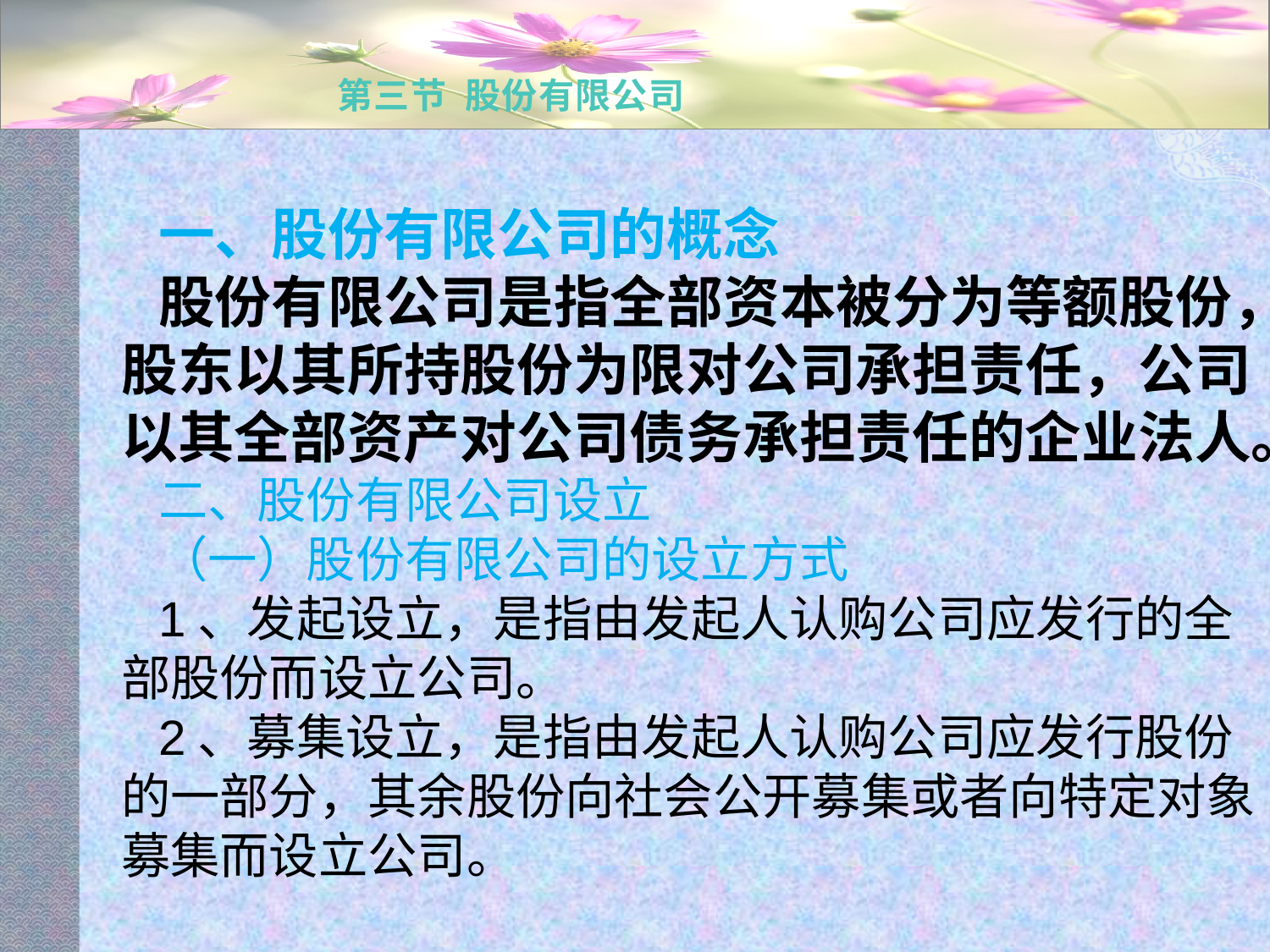

# 第三节  股份有限公司
一、股份有限公司的概念
股份有限公司是指全部资本被分为等额股份，股东以其所持股份为限对公司承担责任，公司以其全部资产对公司债务承担责任的企业法人。
二、股份有限公司设立
（一）股份有限公司的设立方式
1、发起设立，是指由发起人认购公司应发行的全部股份而设立公司。
2、募集设立，是指由发起人认购公司应发行股份的一部分，其余股份向社会公开募集或者向特定对象募集而设立公司。